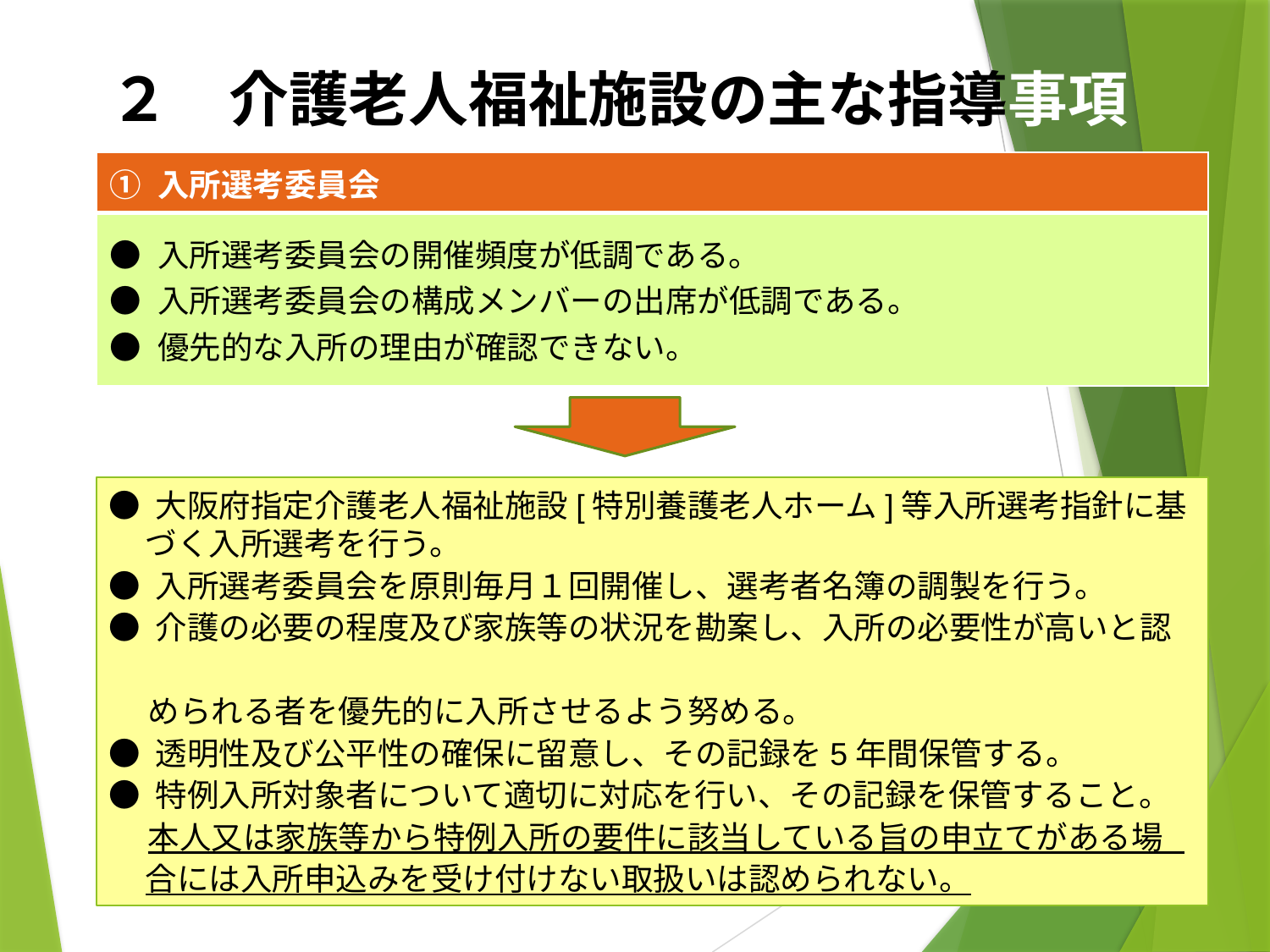

# ２　介護老人福祉施設の主な指導事項
| ① 入所選考委員会 |
| --- |
| ● 入所選考委員会の開催頻度が低調である。 ● 入所選考委員会の構成メンバーの出席が低調である。 ● 優先的な入所の理由が確認できない。 |

● 大阪府指定介護老人福祉施設[特別養護老人ホーム]等入所選考指針に基
    づく入所選考を行う。
● 入所選考委員会を原則毎月１回開催し、選考者名簿の調製を行う。
● 介護の必要の程度及び家族等の状況を勘案し、入所の必要性が高いと認
　 められる者を優先的に入所させるよう努める。
● 透明性及び公平性の確保に留意し、その記録を5年間保管する。
● 特例入所対象者について適切に対応を行い、その記録を保管すること。
　 本人又は家族等から特例入所の要件に該当している旨の申立てがある場
    合には入所申込みを受け付けない取扱いは認められない。
7